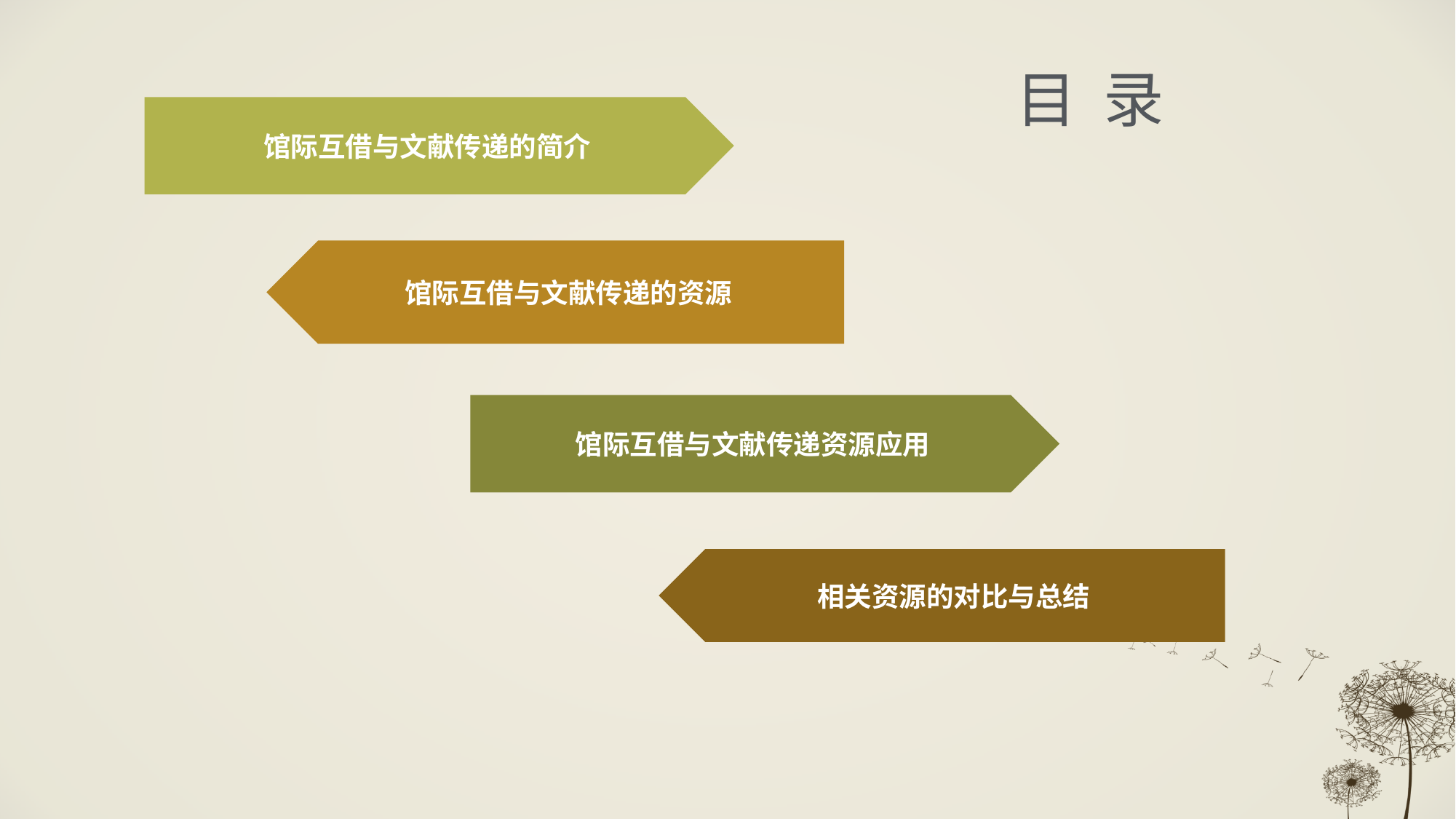

目  录

馆际互借与文献传递的简介

馆际互借与文献传递的资源
馆际互借与文献传递资源应用
相关资源的对比与总结